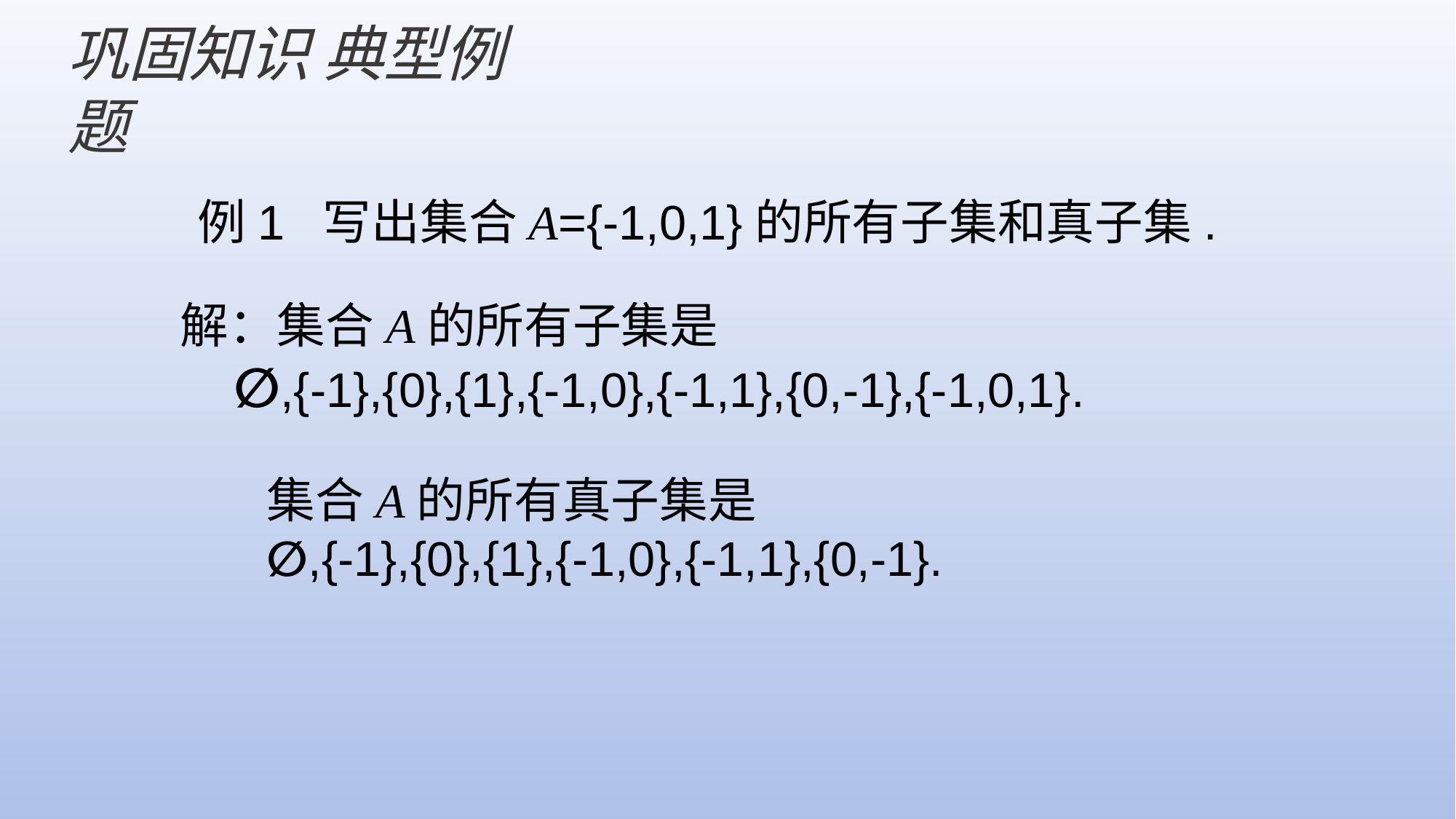

巩固知识 典型例题
例1  写出集合A={-1,0,1}的所有子集和真子集.
解：集合A的所有子集是
    ∅,{-1},{0},{1},{-1,0},{-1,1},{0,-1},{-1,0,1}.
集合A的所有真子集是
∅,{-1},{0},{1},{-1,0},{-1,1},{0,-1}.